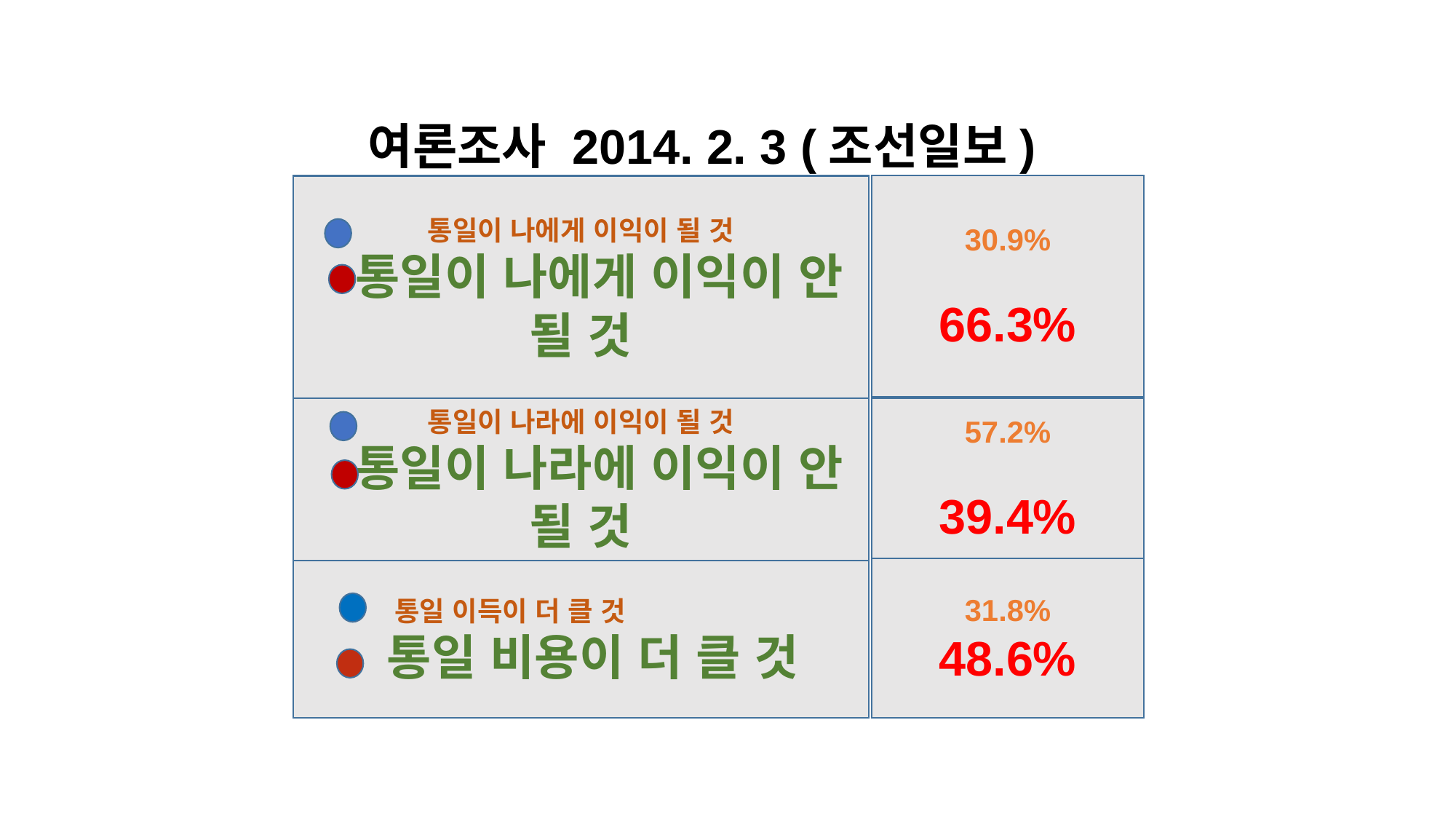

여론조사 2014. 2. 3 (조선일보)
30.9%

66.3%
통일이 나에게 이익이 될 것
    통일이 나에게 이익이 안 될 것

57.2%

39.4%
통일이 나라에 이익이 될 것
    통일이 나라에 이익이 안 될 것

31.8%
48.6%
           통일 이득이 더 클 것
          통일 비용이 더 클 것